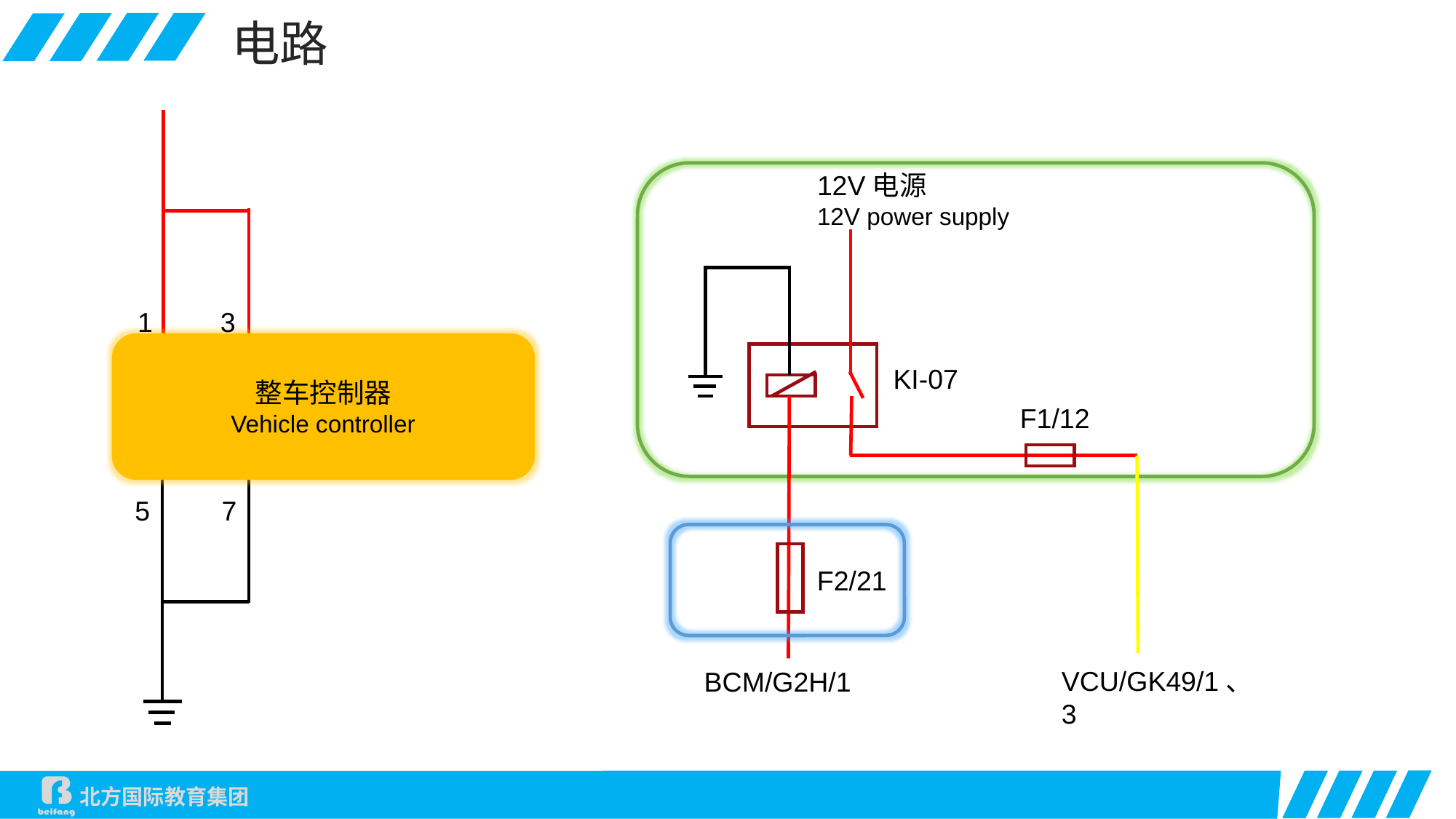

电路
1
3
整车控制器
Vehicle controller
5
7

12V电源
12V power supply

KI-07

F1/12

F2/21
VCU/GK49/1、3
BCM/G2H/1